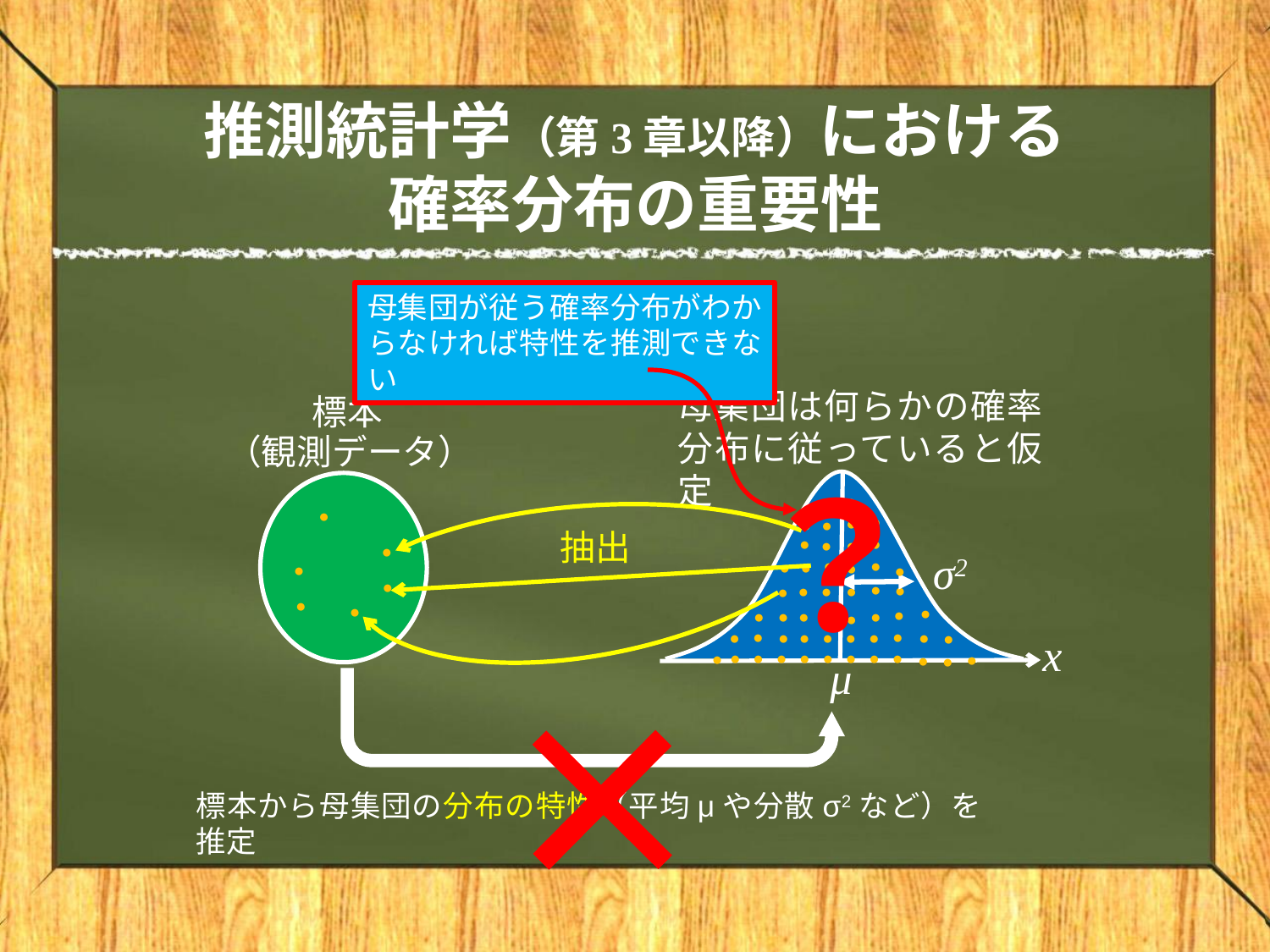

# 推測統計学（第3章以降）における 確率分布の重要性
母集団が従う確率分布がわからなければ特性を推測できない
母集団は何らかの確率分布に従っていると仮定
標本

（観測データ）
？

●
●
●
●

●
●
●
抽出
●
●
●
●
●
σ2
●
●
●
●
●
●
●
●
●
●
●
●
●
●
●
●
●
●
●
●
●
●
●
●
●
●
●
●
●
●
●
●
●
x
●
●
●
●
●
●
●
●
●
●
●
●
μ
●

標本から母集団の分布の特性（平均μや分散σ2など）を推定